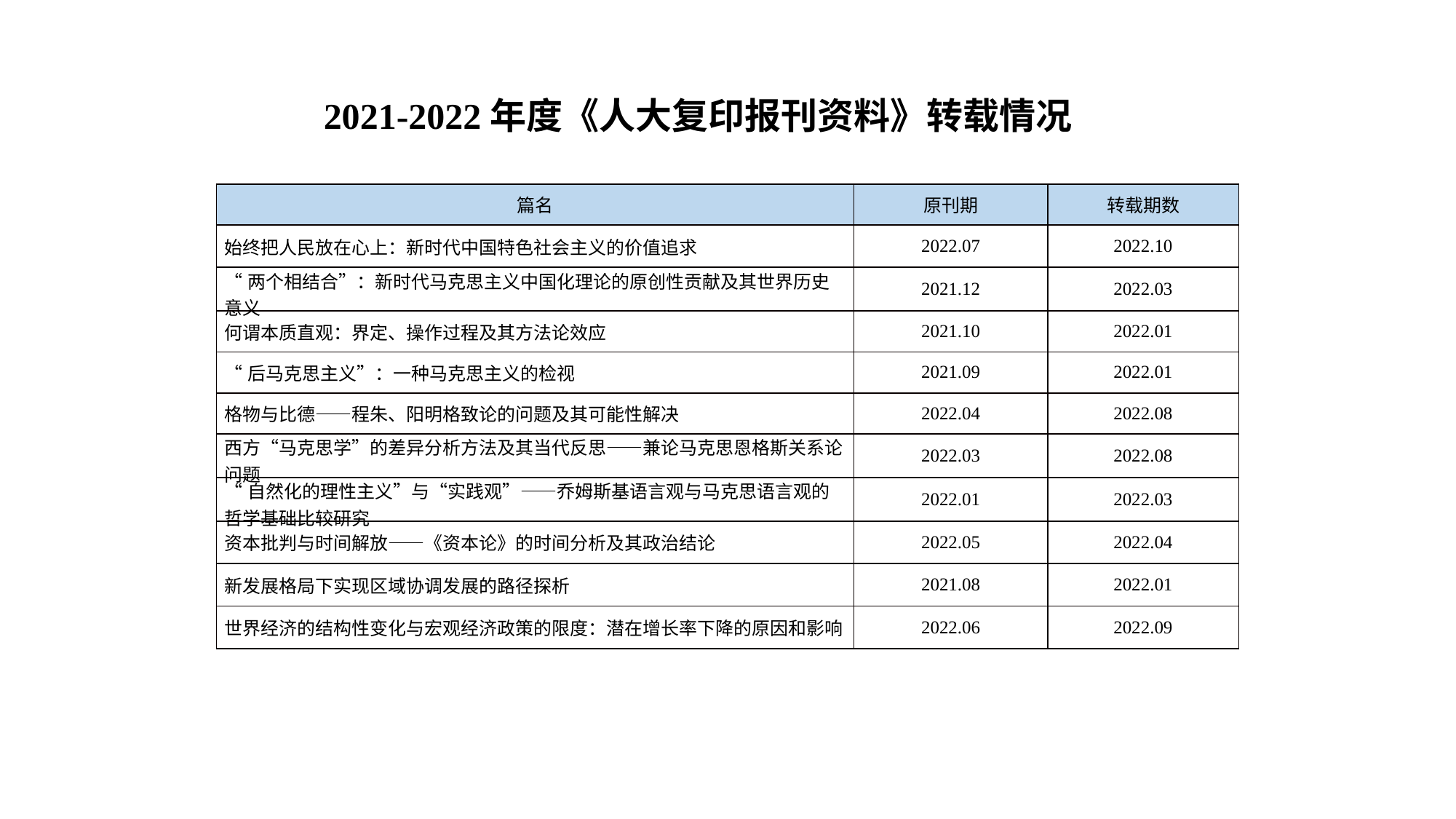

2021-2022年度《人大复印报刊资料》转载情况
| 篇名 | 原刊期 | 转载期数 |
| --- | --- | --- |
| 始终把人民放在心上：新时代中国特色社会主义的价值追求 | 2022.07 | 2022.10 |
| “两个相结合”：新时代马克思主义中国化理论的原创性贡献及其世界历史意义 | 2021.12 | 2022.03 |
| 何谓本质直观：界定、操作过程及其方法论效应 | 2021.10 | 2022.01 |
| “后马克思主义”：一种马克思主义的检视 | 2021.09 | 2022.01 |
| 格物与比德——程朱、阳明格致论的问题及其可能性解决 | 2022.04 | 2022.08 |
| 西方“马克思学”的差异分析方法及其当代反思——兼论马克思恩格斯关系论问题 | 2022.03 | 2022.08 |
| “自然化的理性主义”与“实践观”——乔姆斯基语言观与马克思语言观的哲学基础比较研究 | 2022.01 | 2022.03 |
| 资本批判与时间解放——《资本论》的时间分析及其政治结论 | 2022.05 | 2022.04 |
| 新发展格局下实现区域协调发展的路径探析 | 2021.08 | 2022.01 |
| 世界经济的结构性变化与宏观经济政策的限度：潜在增长率下降的原因和影响 | 2022.06 | 2022.09 |